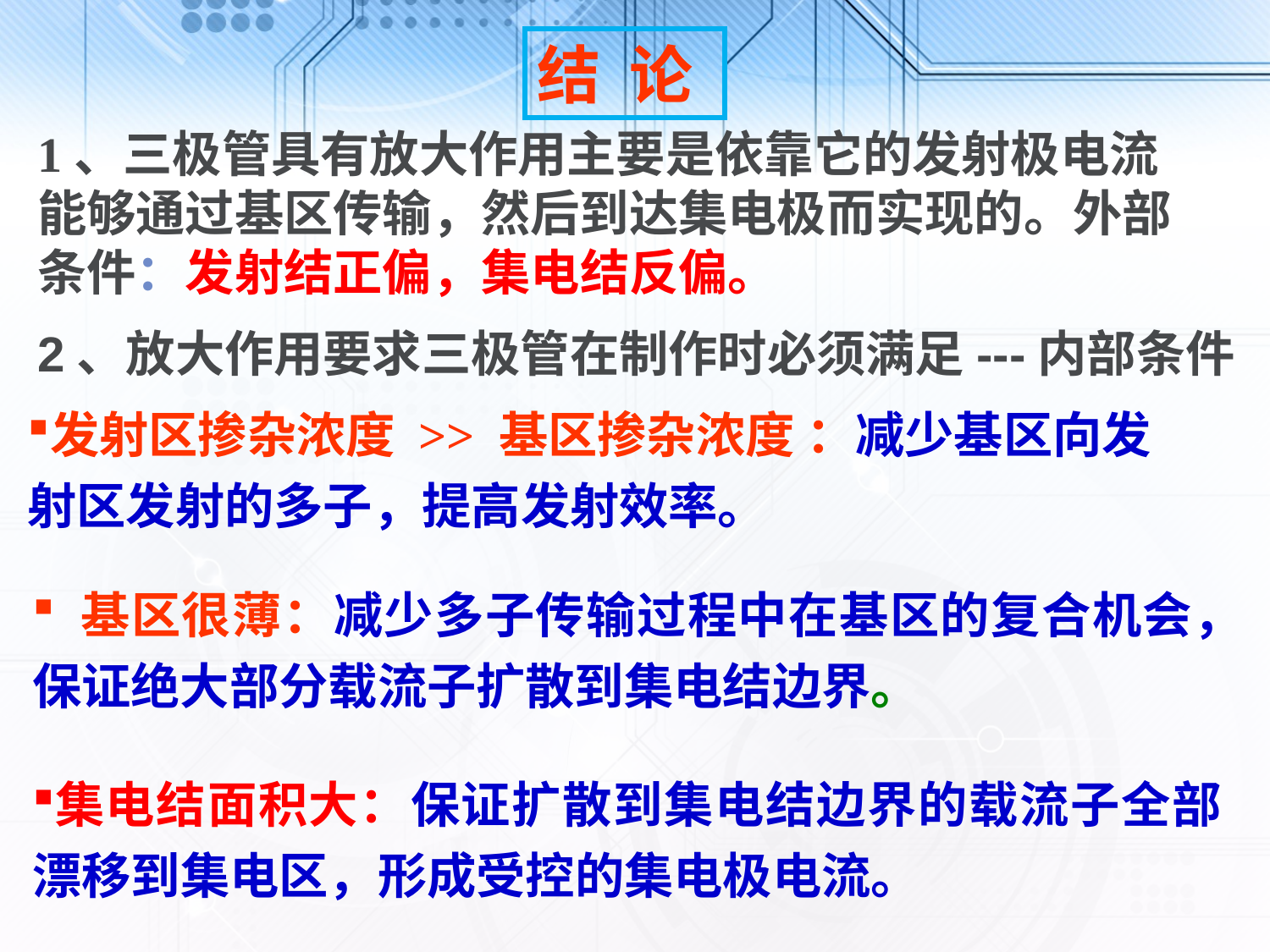

结  论
1、三极管具有放大作用主要是依靠它的发射极电流能够通过基区传输，然后到达集电极而实现的。外部条件：发射结正偏，集电结反偏。
2、放大作用要求三极管在制作时必须满足---内部条件
发射区掺杂浓度 >> 基区掺杂浓度 ：减少基区向发射区发射的多子，提高发射效率。
 基区很薄：减少多子传输过程中在基区的复合机会，保证绝大部分载流子扩散到集电结边界。
集电结面积大：保证扩散到集电结边界的载流子全部漂移到集电区，形成受控的集电极电流。